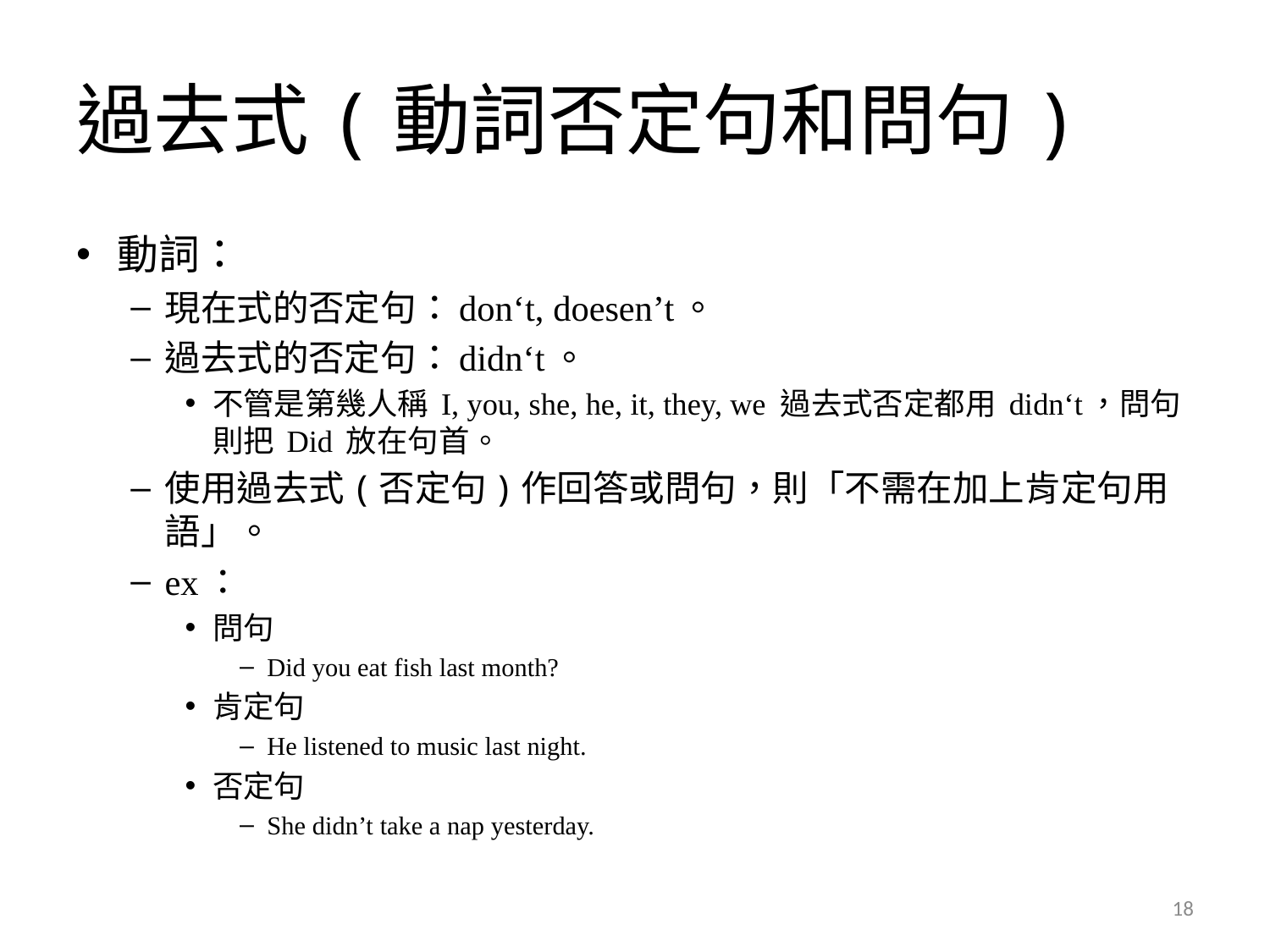

# 過去式(動詞否定句和問句)
動詞：
現在式的否定句：don‘t, doesen’t。
過去式的否定句：didn‘t。
不管是第幾人稱 I, you, she, he, it, they, we 過去式否定都用 didn‘t，問句則把 Did 放在句首。
使用過去式(否定句)作回答或問句，則「不需在加上肯定句用語」。
ex：
問句
Did you eat fish last month?
肯定句
He listened to music last night.
否定句
She didn’t take a nap yesterday.
18